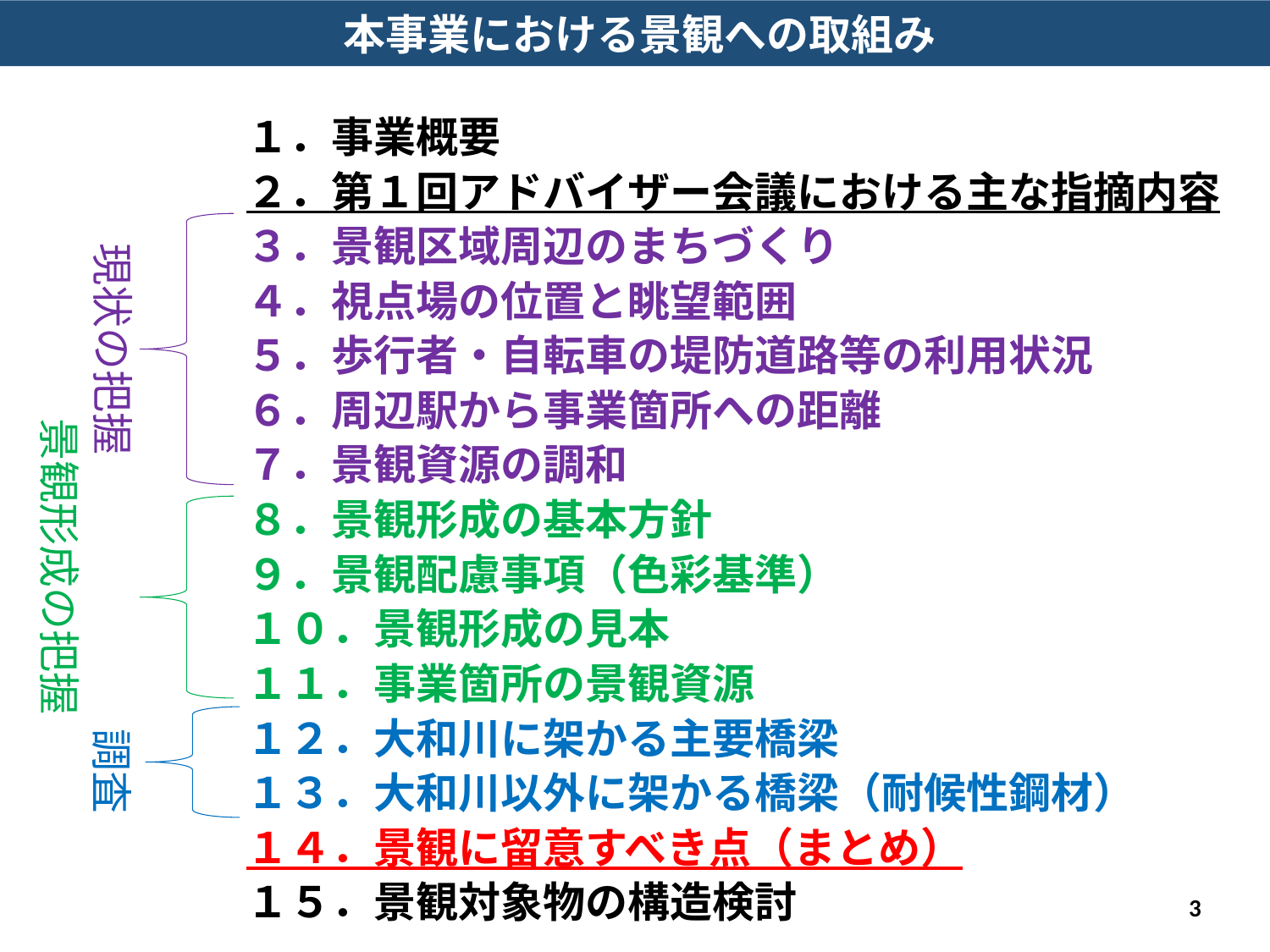

本事業における景観への取組み
１．事業概要
２．第１回アドバイザー会議における主な指摘内容
３．景観区域周辺のまちづくり
４．視点場の位置と眺望範囲
５．歩行者・自転車の堤防道路等の利用状況
６．周辺駅から事業箇所への距離
７．景観資源の調和
８．景観形成の基本方針
９．景観配慮事項（色彩基準）
１０．景観形成の見本
１１．事業箇所の景観資源
１２．大和川に架かる主要橋梁
１３．大和川以外に架かる橋梁（耐候性鋼材）
１４．景観に留意すべき点（まとめ）
１５．景観対象物の構造検討

現状の把握
景観形成の把握

調査

3